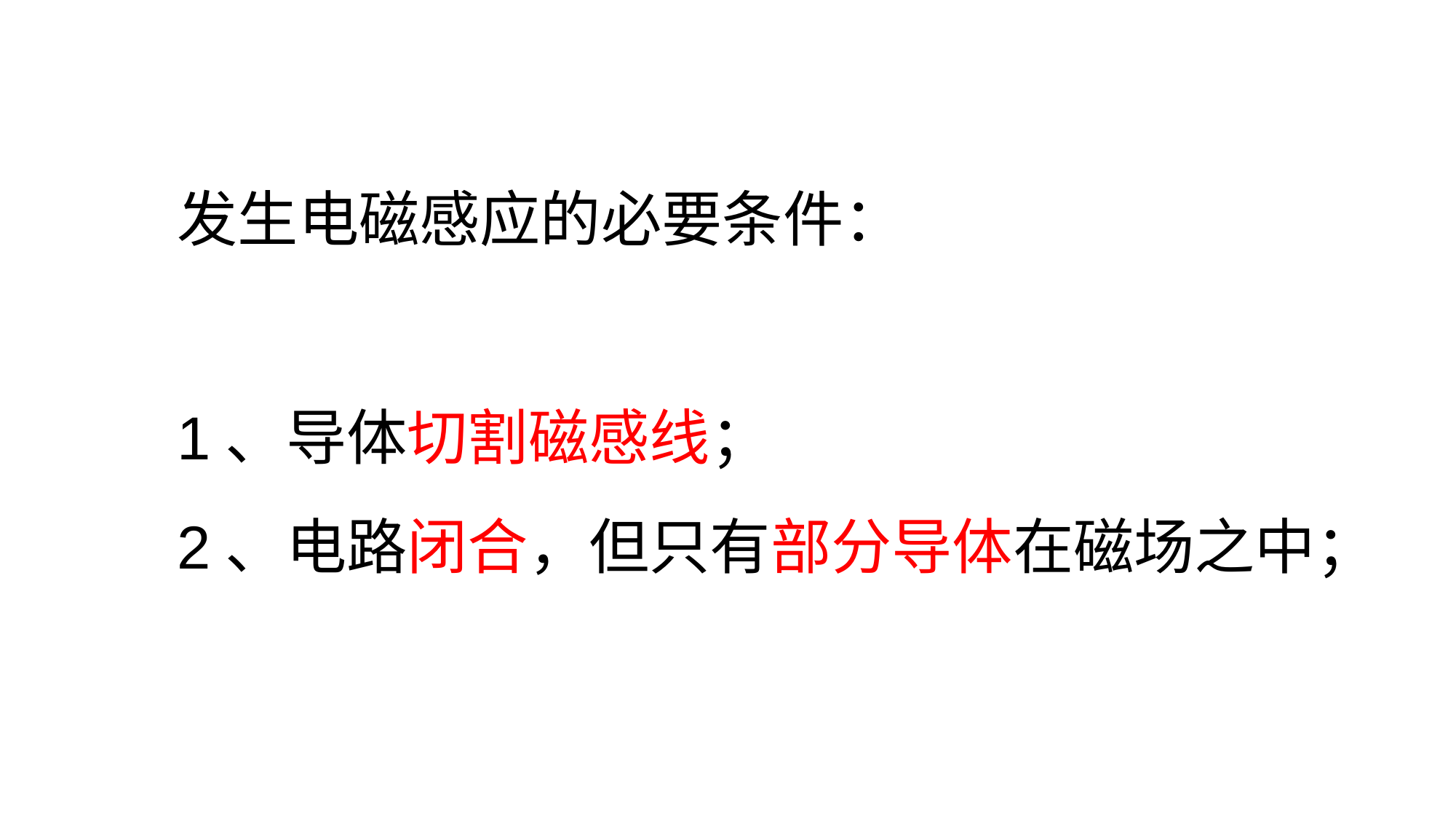

发生电磁感应的必要条件：

1、导体切割磁感线；
2、电路闭合，但只有部分导体在磁场之中；